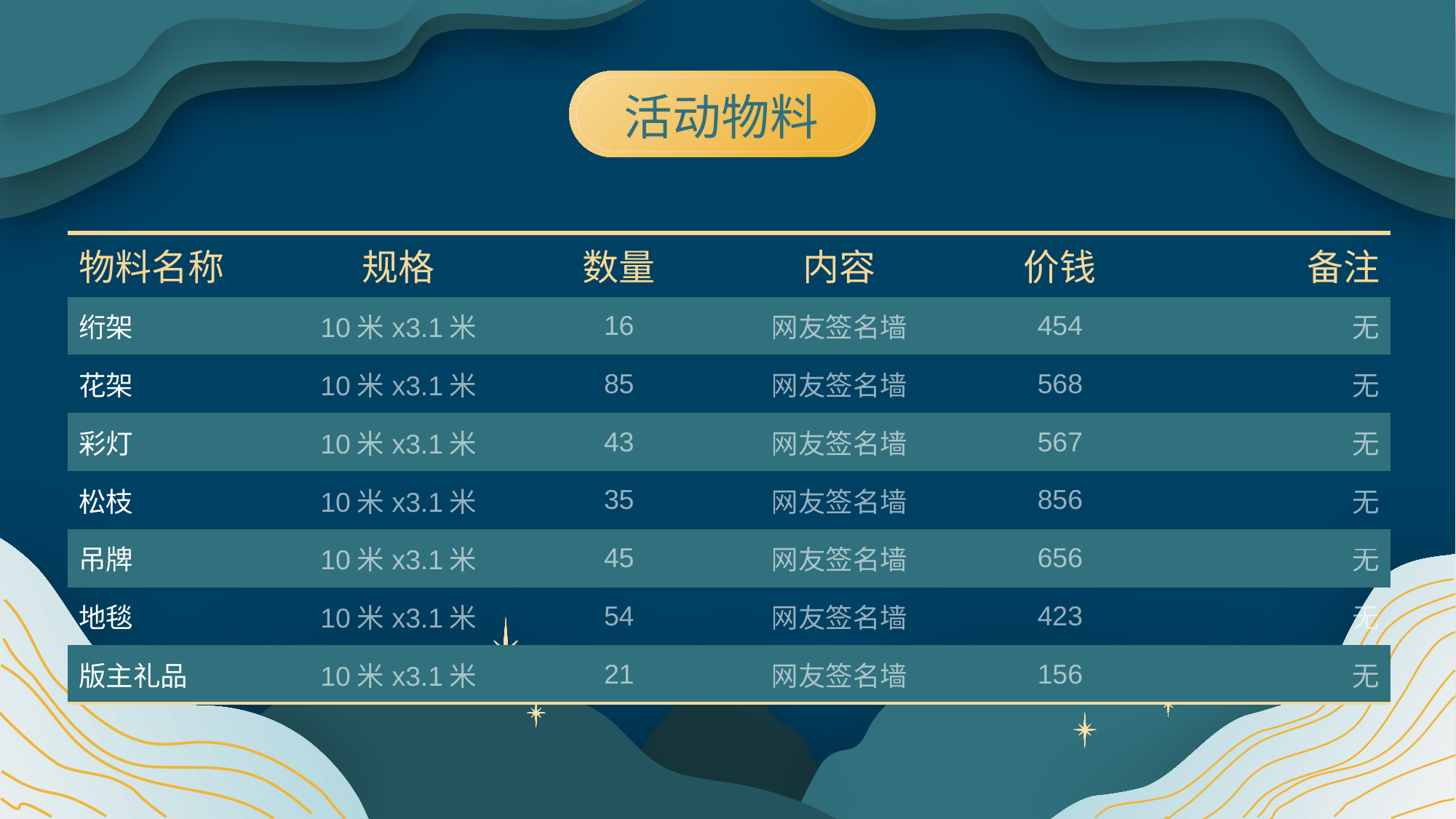

活动物料
| 物料名称 | 规格 | 数量 | 内容 | 价钱 | 备注 |
| --- | --- | --- | --- | --- | --- |
| 绗架 | 10米x3.1米 | 16 | 网友签名墙 | 454 | 无 |
| 花架 | 10米x3.1米 | 85 | 网友签名墙 | 568 | 无 |
| 彩灯 | 10米x3.1米 | 43 | 网友签名墙 | 567 | 无 |
| 松枝 | 10米x3.1米 | 35 | 网友签名墙 | 856 | 无 |
| 吊牌 | 10米x3.1米 | 45 | 网友签名墙 | 656 | 无 |
| 地毯 | 10米x3.1米 | 54 | 网友签名墙 | 423 | 无 |
| 版主礼品 | 10米x3.1米 | 21 | 网友签名墙 | 156 | 无 |